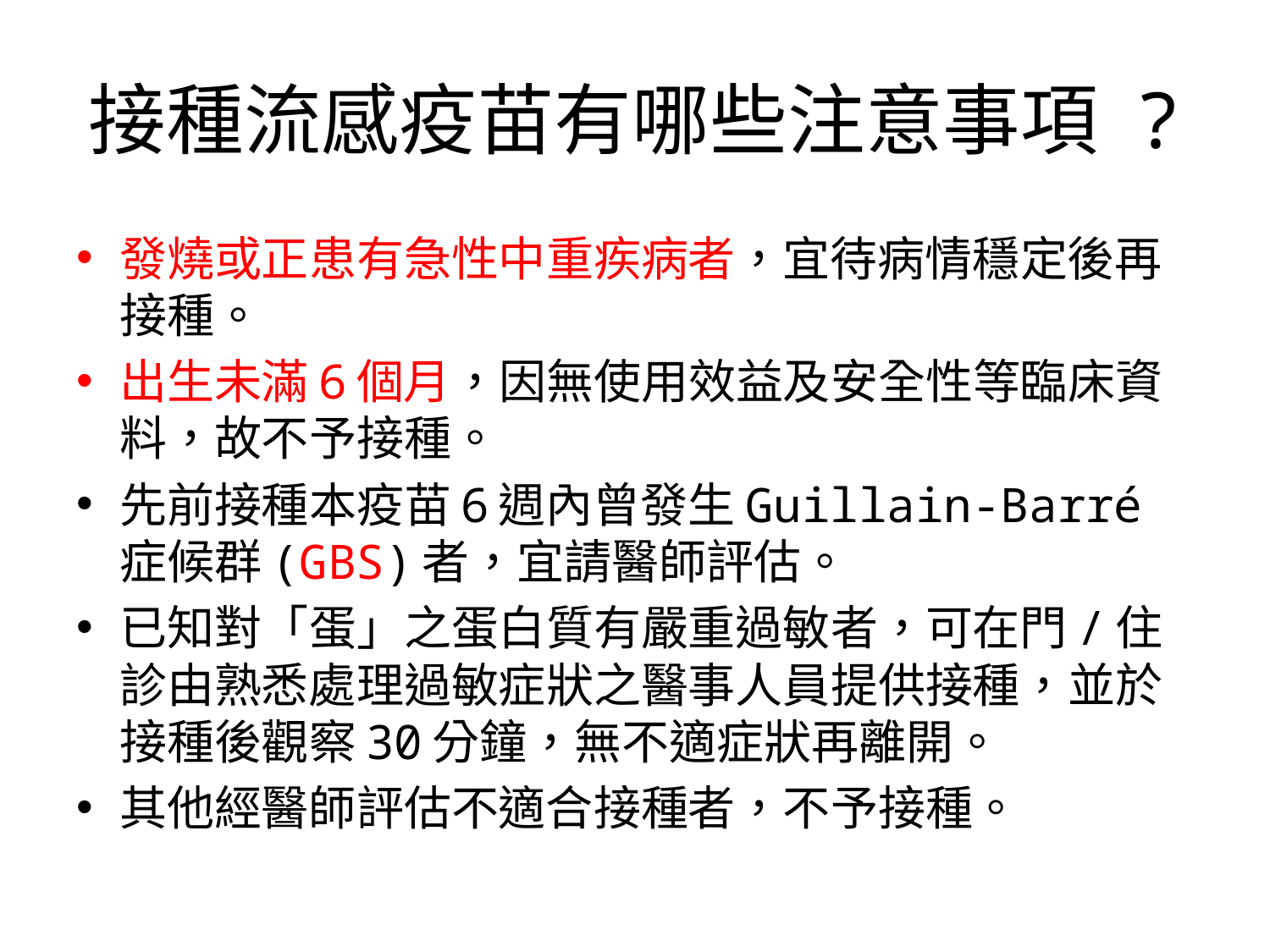

# 接種流感疫苗有哪些注意事項 ?
發燒或正患有急性中重疾病者，宜待病情穩定後再接種。
出生未滿6個月，因無使用效益及安全性等臨床資料，故不予接種。
先前接種本疫苗6週內曾發生Guillain-Barré 症候群(GBS)者，宜請醫師評估。
已知對「蛋」之蛋白質有嚴重過敏者，可在門/住診由熟悉處理過敏症狀之醫事人員提供接種，並於接種後觀察30分鐘，無不適症狀再離開。
其他經醫師評估不適合接種者，不予接種。